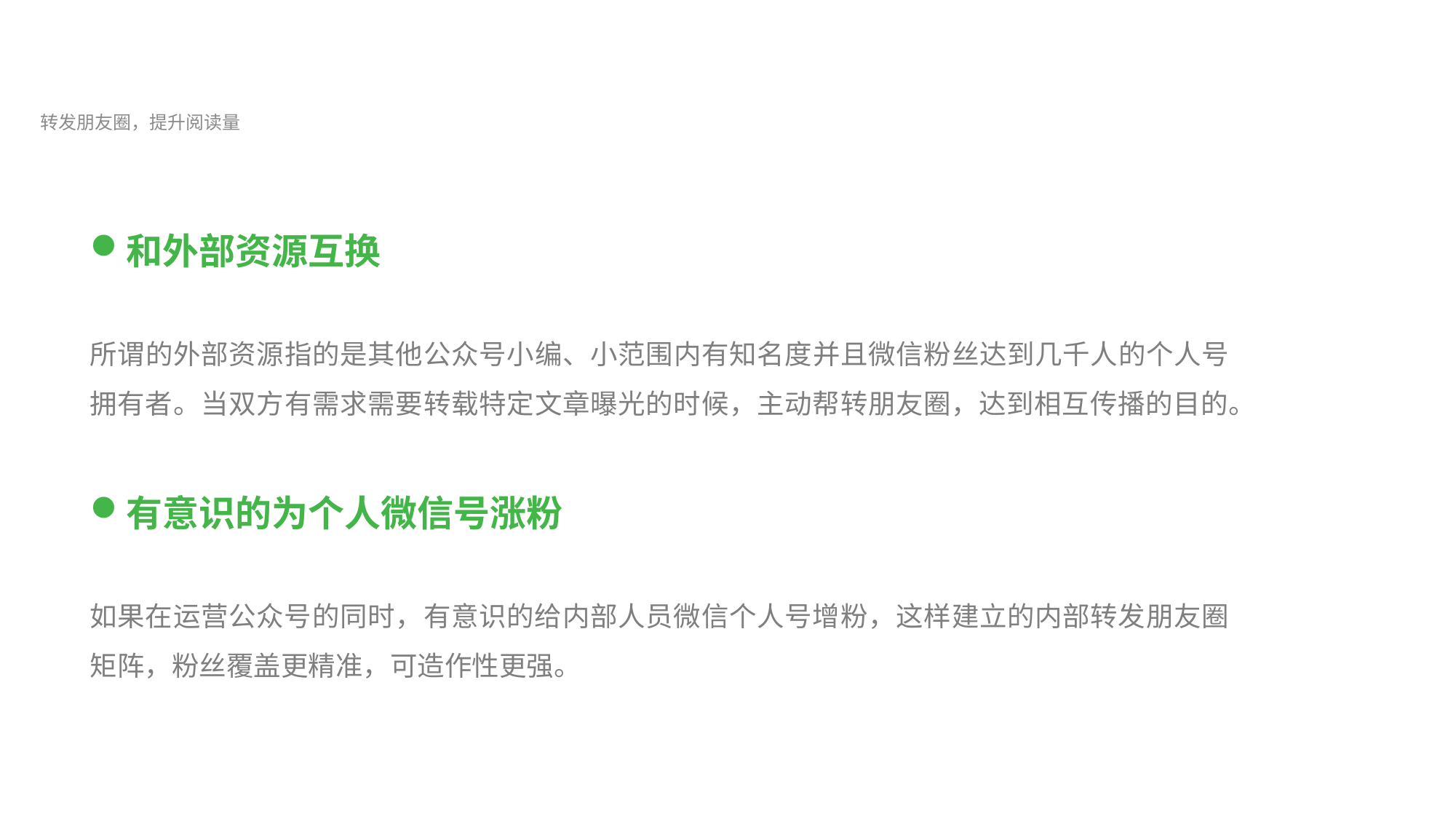

转发朋友圈，提升阅读量
和外部资源互换

所谓的外部资源指的是其他公众号小编、小范围内有知名度并且微信粉丝达到几千人的个人号拥有者。当双方有需求需要转载特定文章曝光的时候，主动帮转朋友圈，达到相互传播的目的。

有意识的为个人微信号涨粉

如果在运营公众号的同时，有意识的给内部人员微信个人号增粉，这样建立的内部转发朋友圈矩阵，粉丝覆盖更精准，可造作性更强。